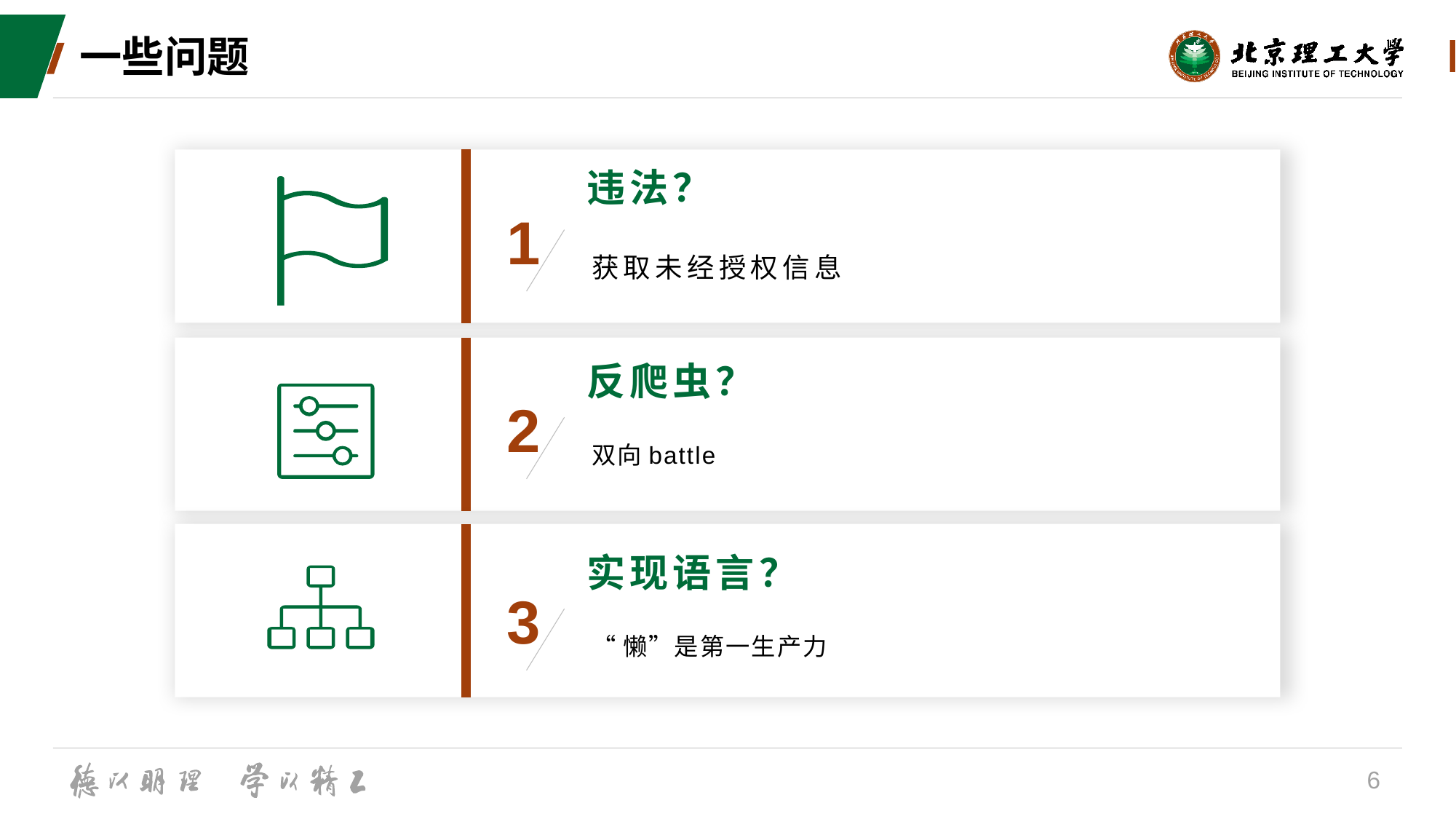

# 一些问题

违法？

1
获取未经授权信息

反爬虫？

2

双向battle

实现语言？

3
“懒”是第一生产力